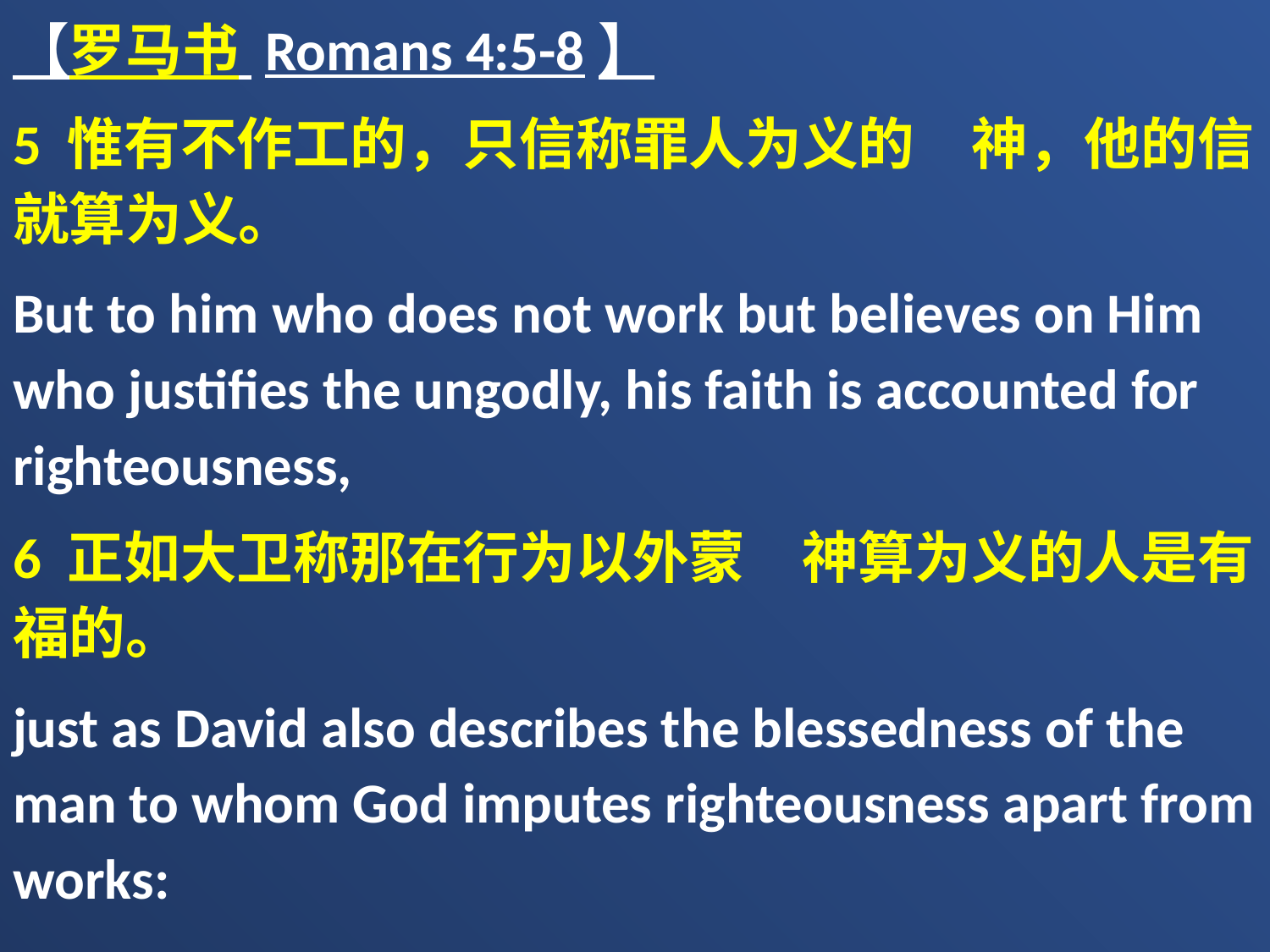

【罗马书 Romans 4:5-8】
5 惟有不作工的，只信称罪人为义的　神，他的信就算为义。
But to him who does not work but believes on Him who justifies the ungodly, his faith is accounted for righteousness,
6 正如大卫称那在行为以外蒙　神算为义的人是有福的。
just as David also describes the blessedness of the man to whom God imputes righteousness apart from works: